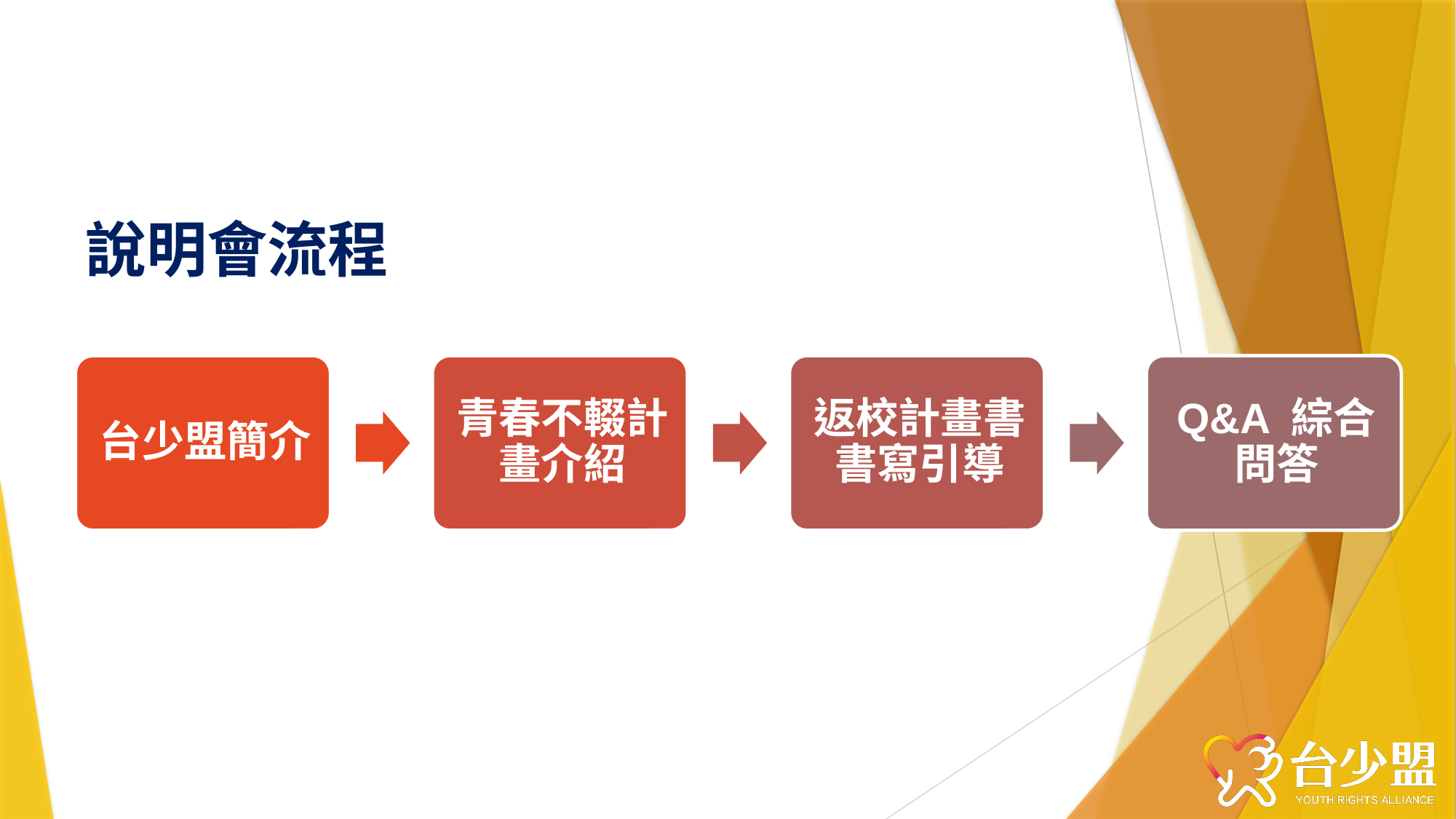

# 說明會流程
台少盟簡介

青春不輟計畫介紹

返校計畫書書寫引導

Q&A 綜合問答